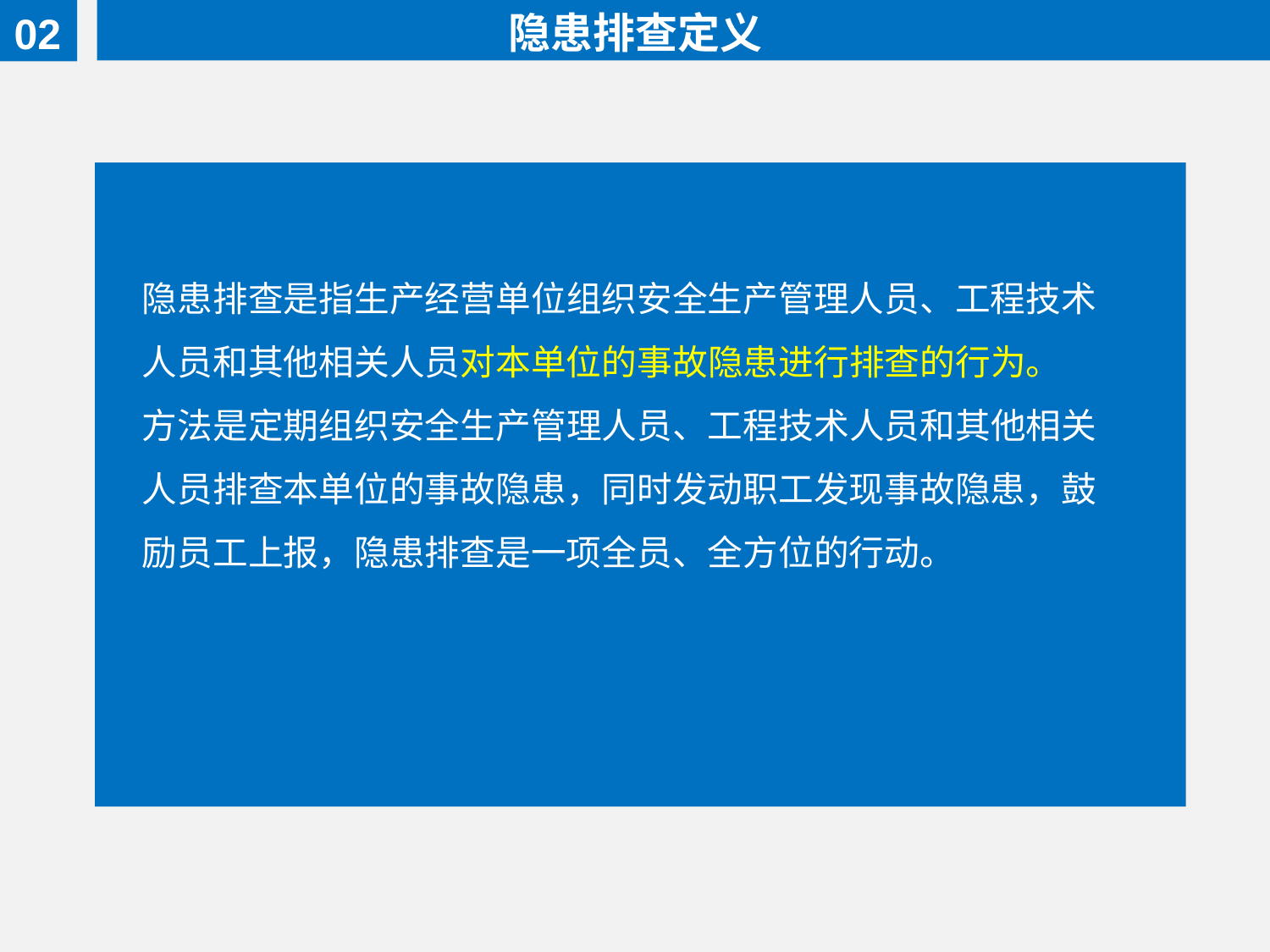

隐患排查定义
02

隐患排查是指生产经营单位组织安全生产管理人员、工程技术人员和其他相关人员对本单位的事故隐患进行排查的行为。
方法是定期组织安全生产管理人员、工程技术人员和其他相关人员排查本单位的事故隐患，同时发动职工发现事故隐患，鼓励员工上报，隐患排查是一项全员、全方位的行动。